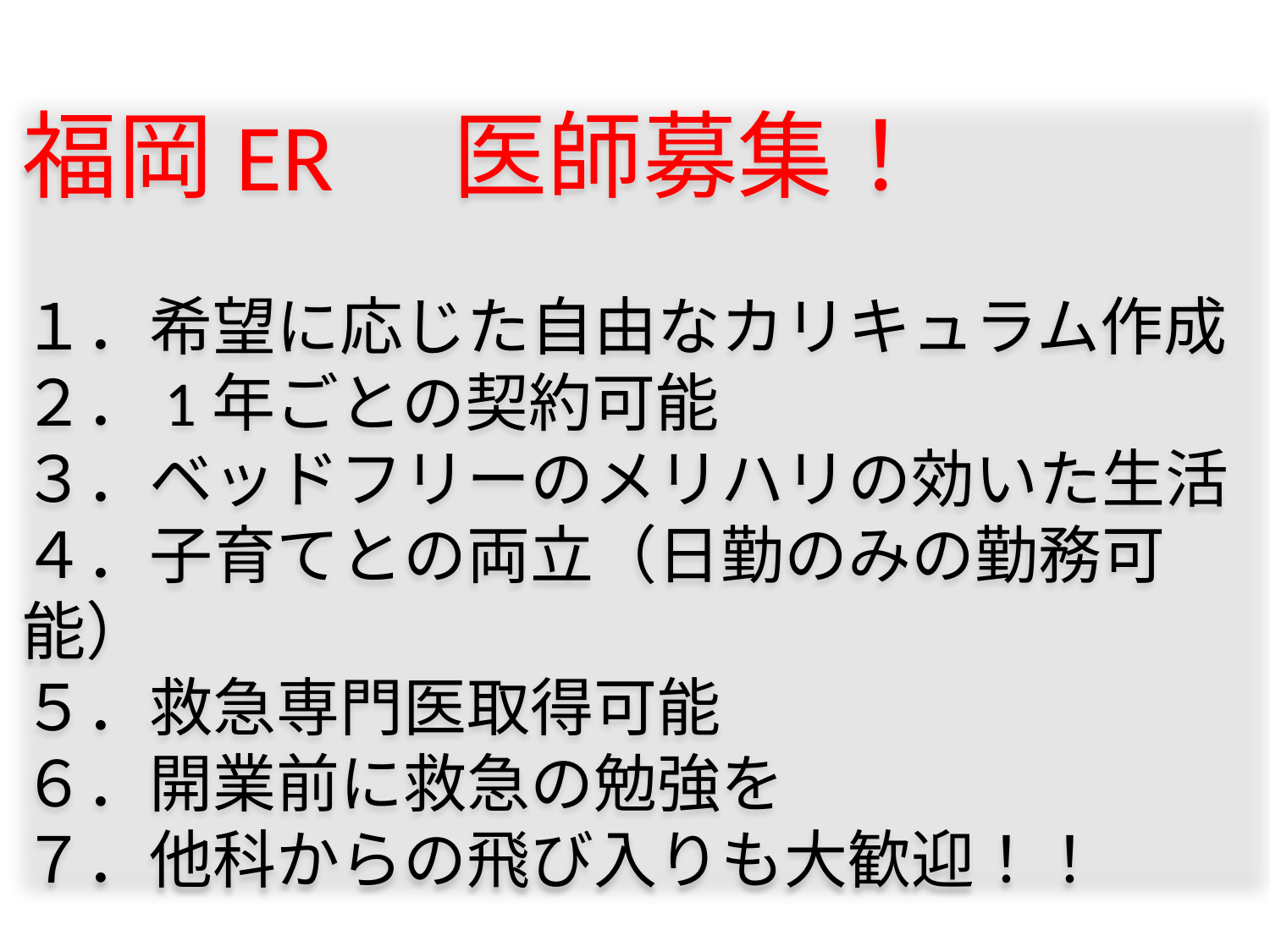

福岡ER　医師募集！

１．希望に応じた自由なカリキュラム作成
２．1年ごとの契約可能
３．ベッドフリーのメリハリの効いた生活
４．子育てとの両立（日勤のみの勤務可能）
５．救急専門医取得可能
６．開業前に救急の勉強を
７．他科からの飛び入りも大歓迎！！